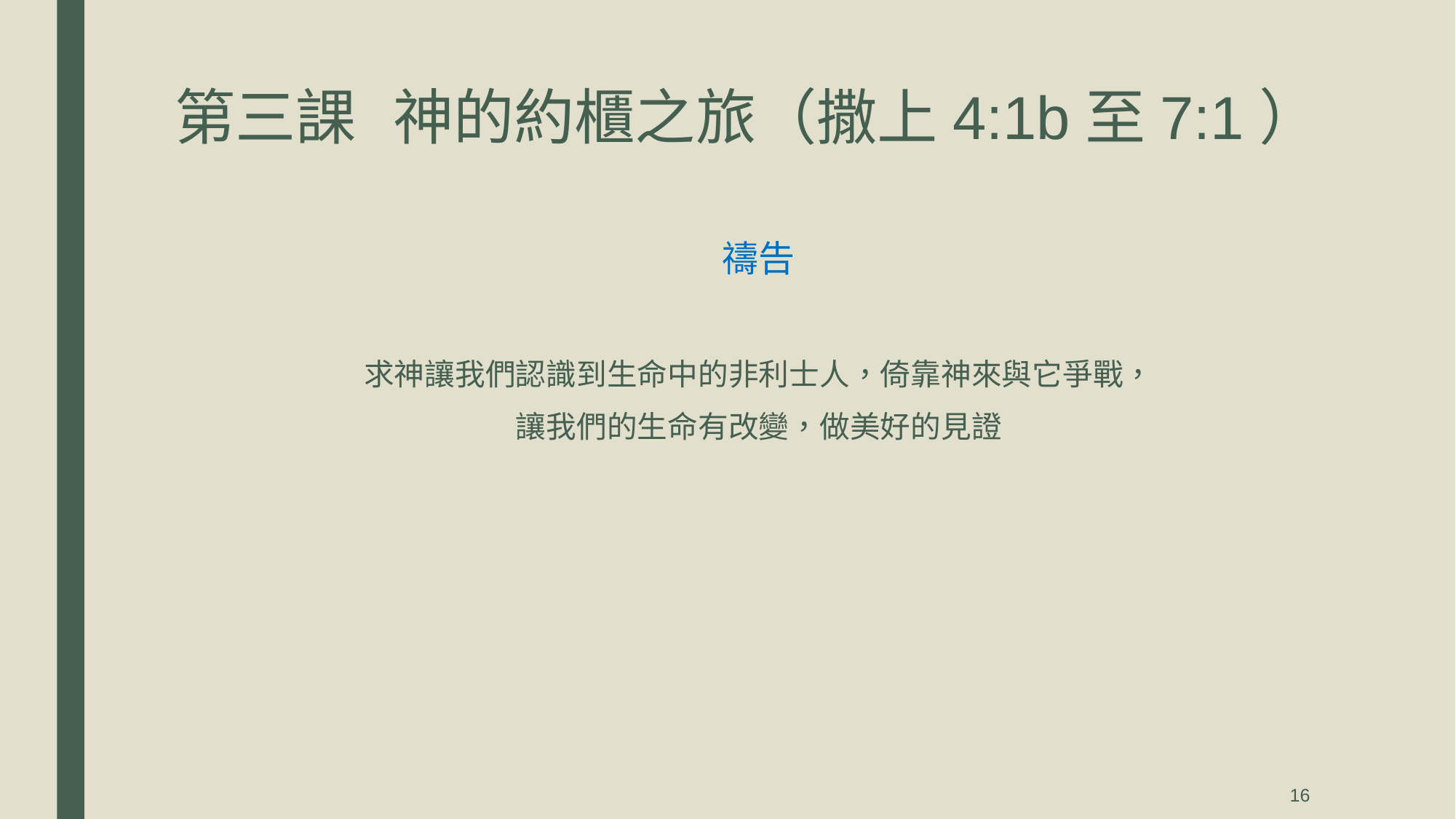

# 第三課	神的約櫃之旅（撒上4:1b至7:1）
禱告

求神讓我們認識到生命中的非利士人，倚靠神來與它爭戰，
讓我們的生命有改變，做美好的見證

16